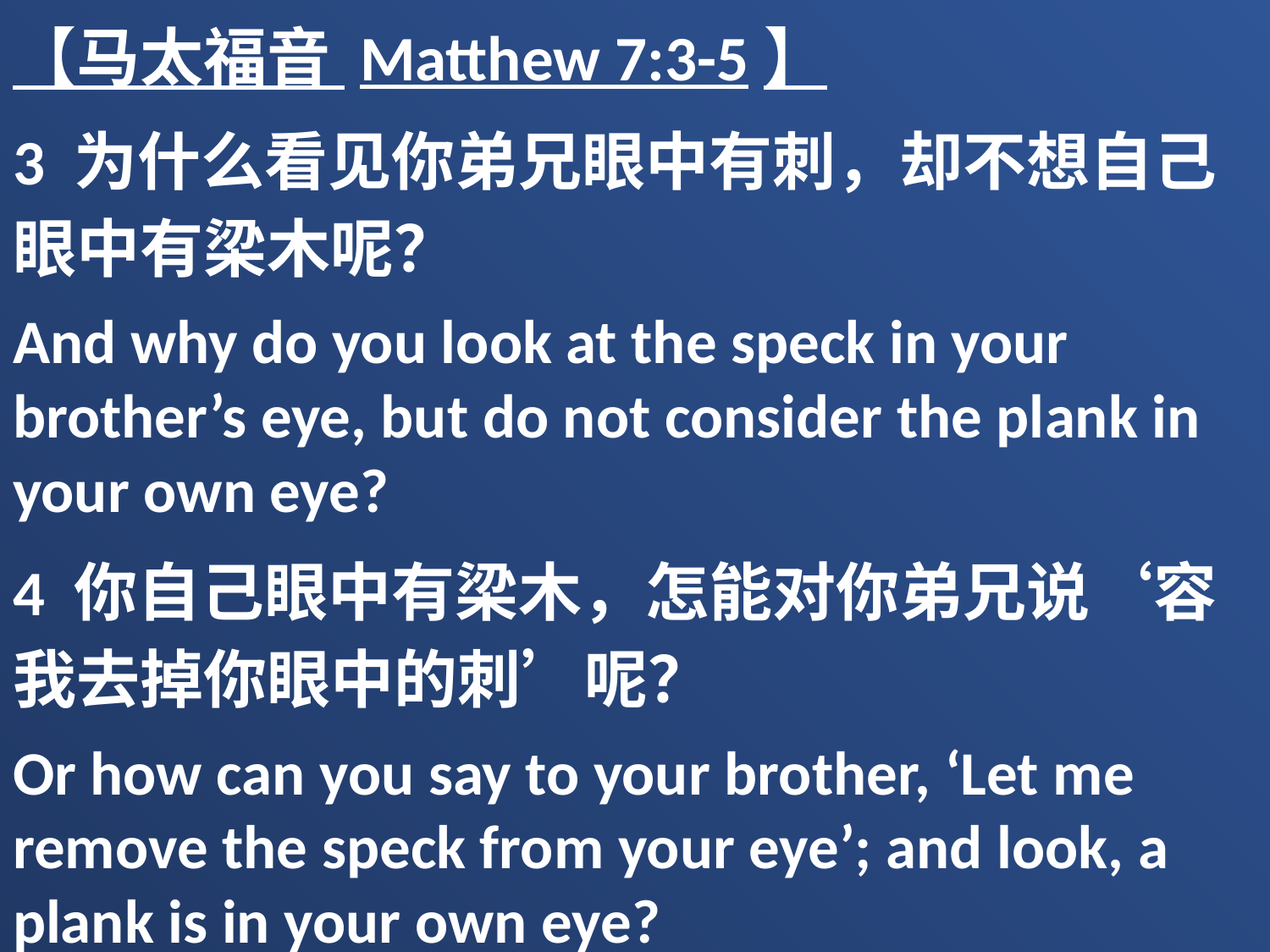

【马太福音 Matthew 7:3-5】
3 为什么看见你弟兄眼中有刺，却不想自己眼中有梁木呢？
And why do you look at the speck in your brother’s eye, but do not consider the plank in your own eye?
4 你自己眼中有梁木，怎能对你弟兄说‘容我去掉你眼中的刺’呢？
Or how can you say to your brother, ‘Let me remove the speck from your eye’; and look, a plank is in your own eye?